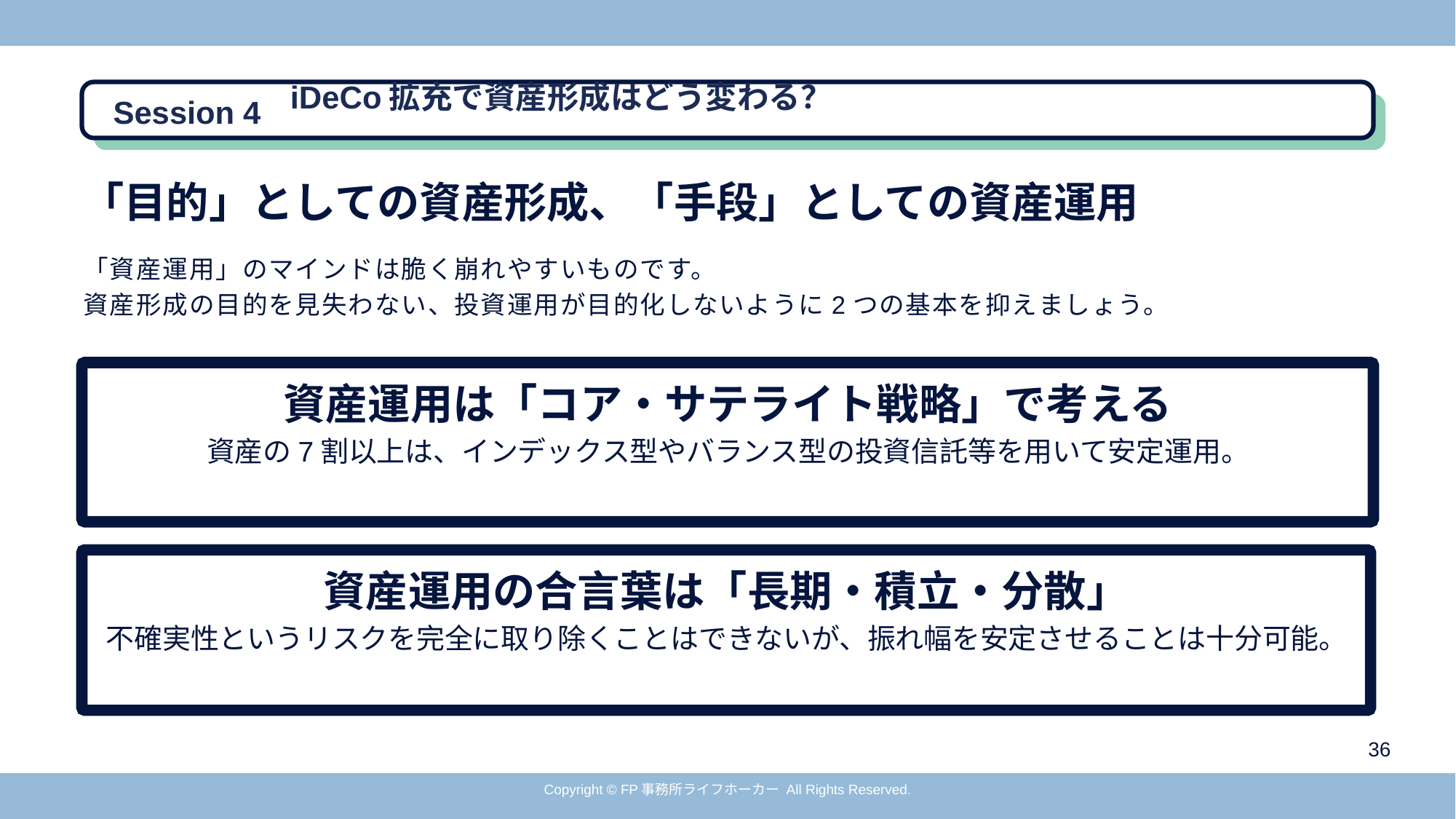

iDeCo拡充で資産形成はどう変わる？
Session 4

「目的」としての資産形成、「手段」としての資産運用
「資産運用」のマインドは脆く崩れやすいものです。
資産形成の目的を見失わない、投資運用が目的化しないように2つの基本を抑えましょう。

資産運用は「コア・サテライト戦略」で考える
資産の7割以上は、インデックス型やバランス型の投資信託等を用いて安定運用。

資産運用の合言葉は「長期・積立・分散」
不確実性というリスクを完全に取り除くことはできないが、振れ幅を安定させることは十分可能。
36

Copyright © FP事務所ライフホーカー All Rights Reserved.